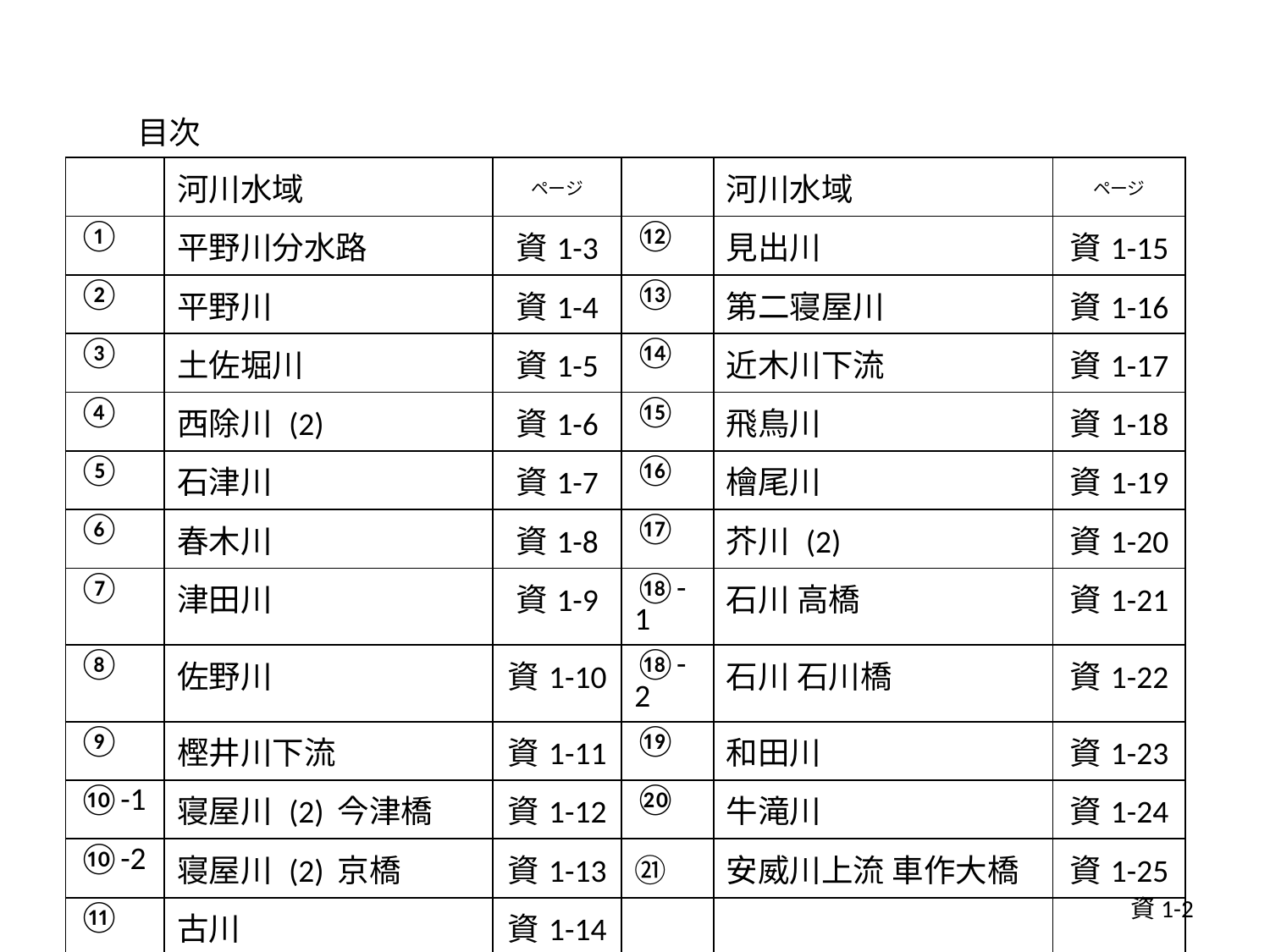

目次
|  | 河川水域 | ページ |  | 河川水域 | ページ |
| --- | --- | --- | --- | --- | --- |
| ① | 平野川分水路 | 資1-3 | ⑫ | 見出川 | 資1-15 |
| ② | 平野川 | 資1-4 | ⑬ | 第二寝屋川 | 資1-16 |
| ③ | 土佐堀川 | 資1-5 | ⑭ | 近木川下流 | 資1-17 |
| ④ | 西除川 (2) | 資1-6 | ⑮ | 飛鳥川 | 資1-18 |
| ⑤ | 石津川 | 資1-7 | ⑯ | 檜尾川 | 資1-19 |
| ⑥ | 春木川 | 資1-8 | ⑰ | 芥川 (2) | 資1-20 |
| ⑦ | 津田川 | 資1-9 | ⑱-1 | 石川 高橋 | 資1-21 |
| ⑧ | 佐野川 | 資1-10 | ⑱-2 | 石川 石川橋 | 資1-22 |
| ⑨ | 樫井川下流 | 資1-11 | ⑲ | 和田川 | 資1-23 |
| ⑩-1 | 寝屋川 (2) 今津橋 | 資1-12 | ⑳ | 牛滝川 | 資1-24 |
| ⑩-2 | 寝屋川 (2) 京橋 | 資1-13 | ㉑ | 安威川上流 車作大橋 | 資1-25 |
| ⑪ | 古川 | 資1-14 |  |  |  |
資1-2